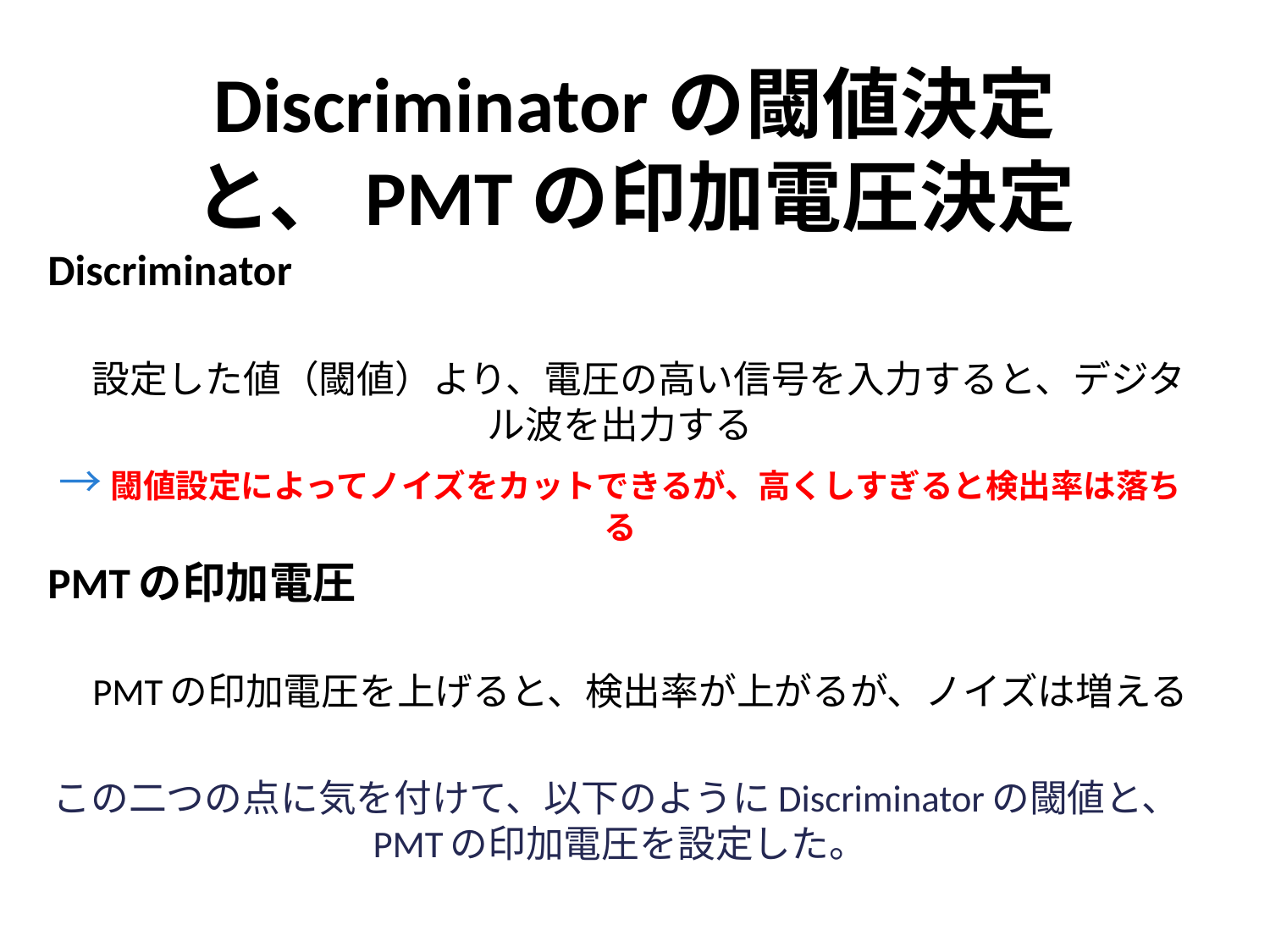

# Discriminatorの閾値決定と、PMTの印加電圧決定
Discriminator

　設定した値（閾値）より、電圧の高い信号を入力すると、デジタル波を出力する
→閾値設定によってノイズをカットできるが、高くしすぎると検出率は落ちる
PMTの印加電圧

　PMTの印加電圧を上げると、検出率が上がるが、ノイズは増える

この二つの点に気を付けて、以下のようにDiscriminatorの閾値と、PMTの印加電圧を設定した。